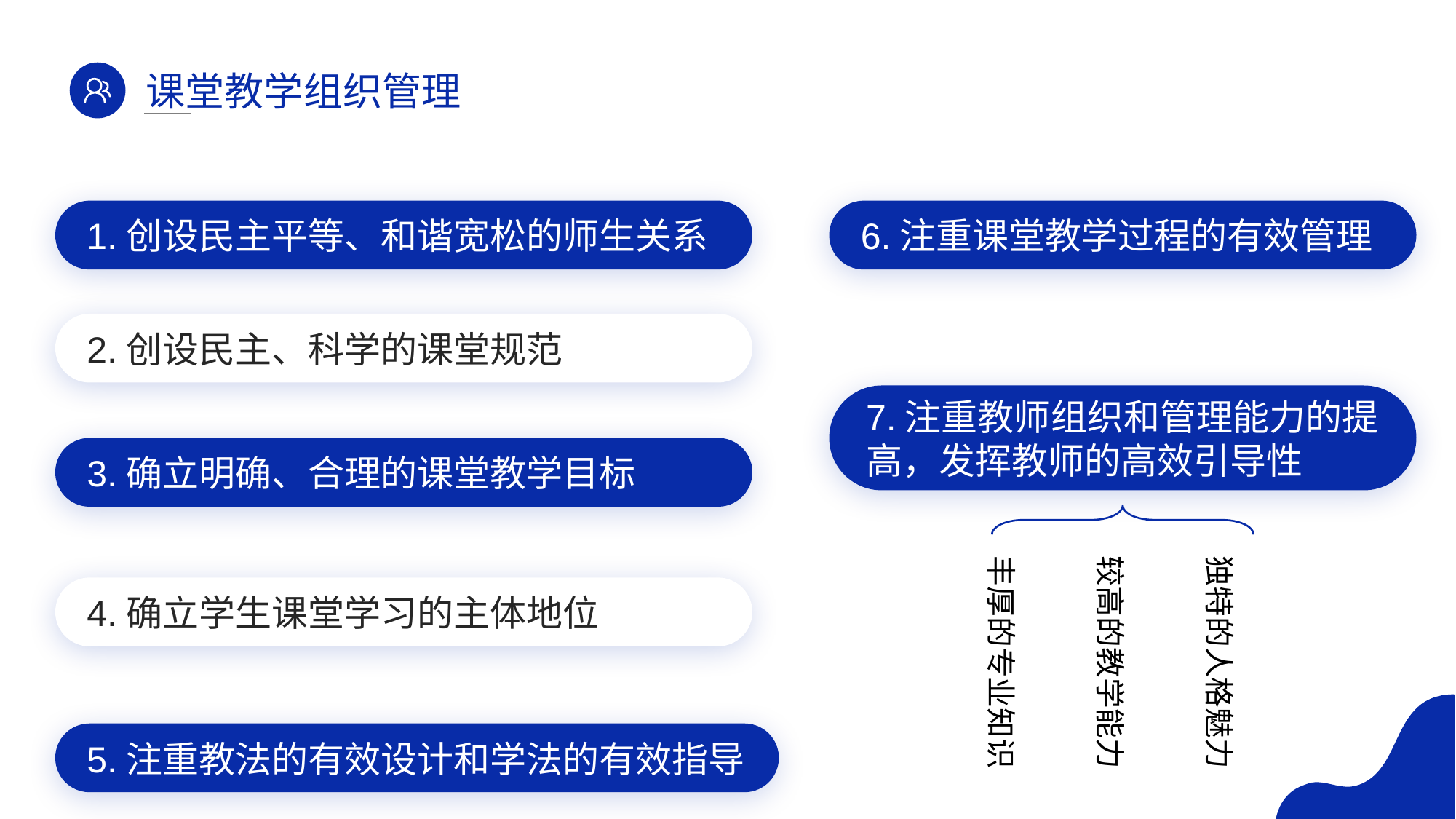

课堂教学组织管理
1.创设民主平等、和谐宽松的师生关系
6.注重课堂教学过程的有效管理
2.创设民主、科学的课堂规范
7.注重教师组织和管理能力的提高，发挥教师的高效引导性

3.确立明确、合理的课堂教学目标
独特的人格魅力
较高的教学能力
丰厚的专业知识
4.确立学生课堂学习的主体地位
5.注重教法的有效设计和学法的有效指导